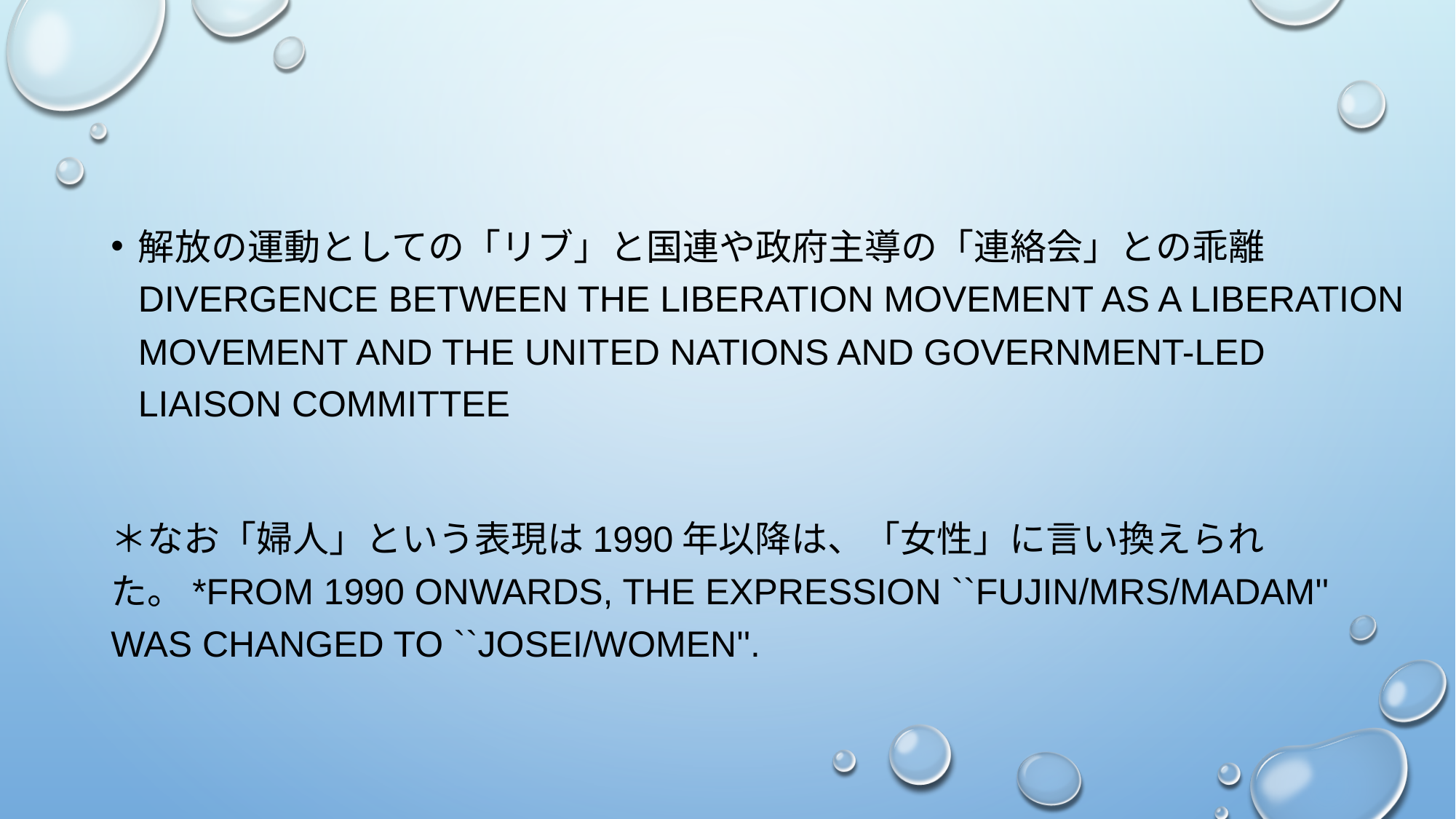

解放の運動としての「リブ」と国連や政府主導の「連絡会」との乖離Divergence between the Liberation Movement as a Liberation Movement and the United Nations and Government-led Liaison Committee

＊なお「婦人」という表現は1990年以降は、「女性」に言い換えられた。*From 1990 onwards, the expression ``FUJIN/MRS/madam'' was changed to ``josei/women''.